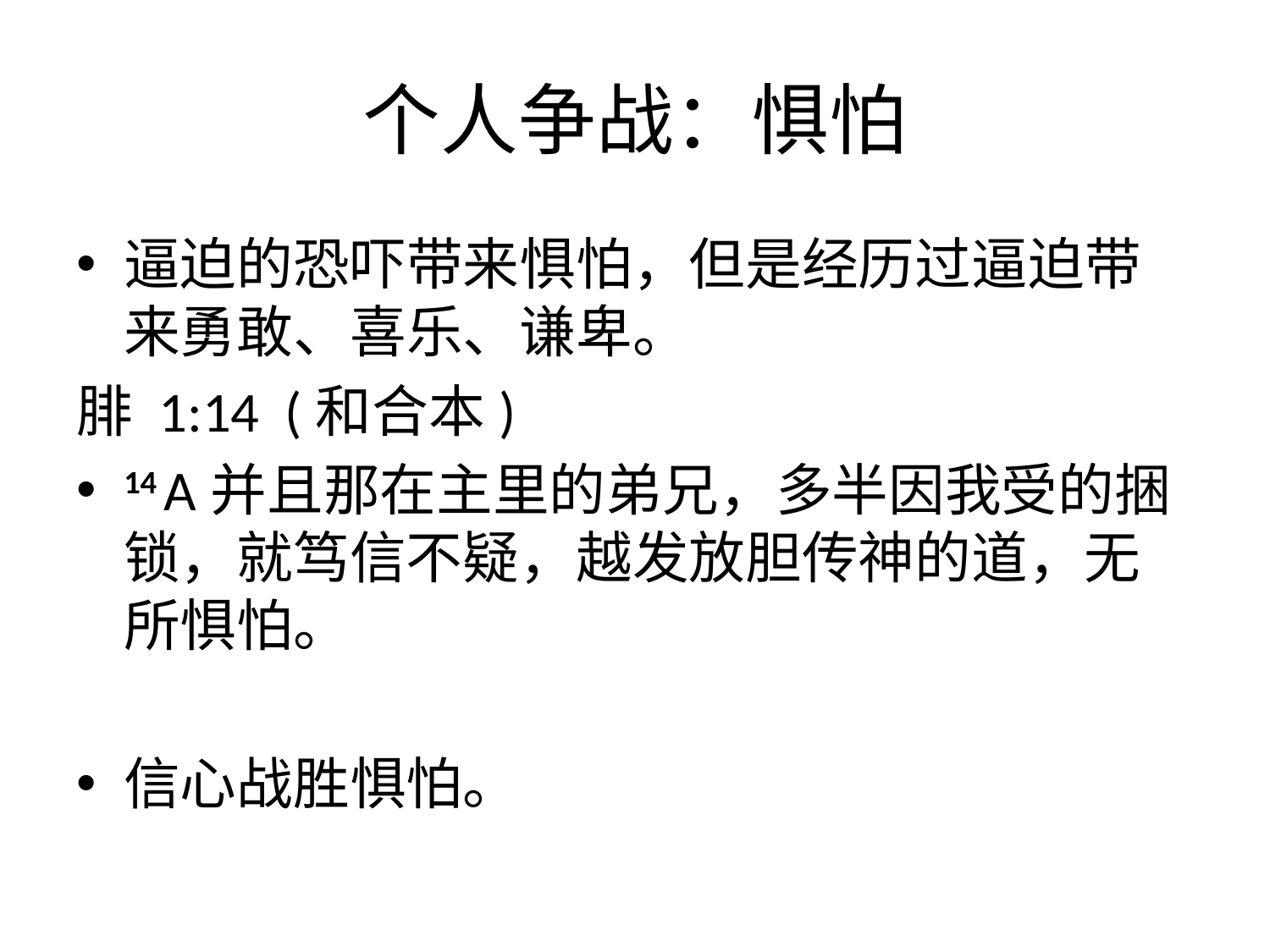

# 个人争战：惧怕
逼迫的恐吓带来惧怕，但是经历过逼迫带来勇敢、喜乐、谦卑。
腓 1:14  (和合本)
14 A并且那在主里的弟兄，多半因我受的捆锁，就笃信不疑，越发放胆传神的道，无所惧怕。

信心战胜惧怕。